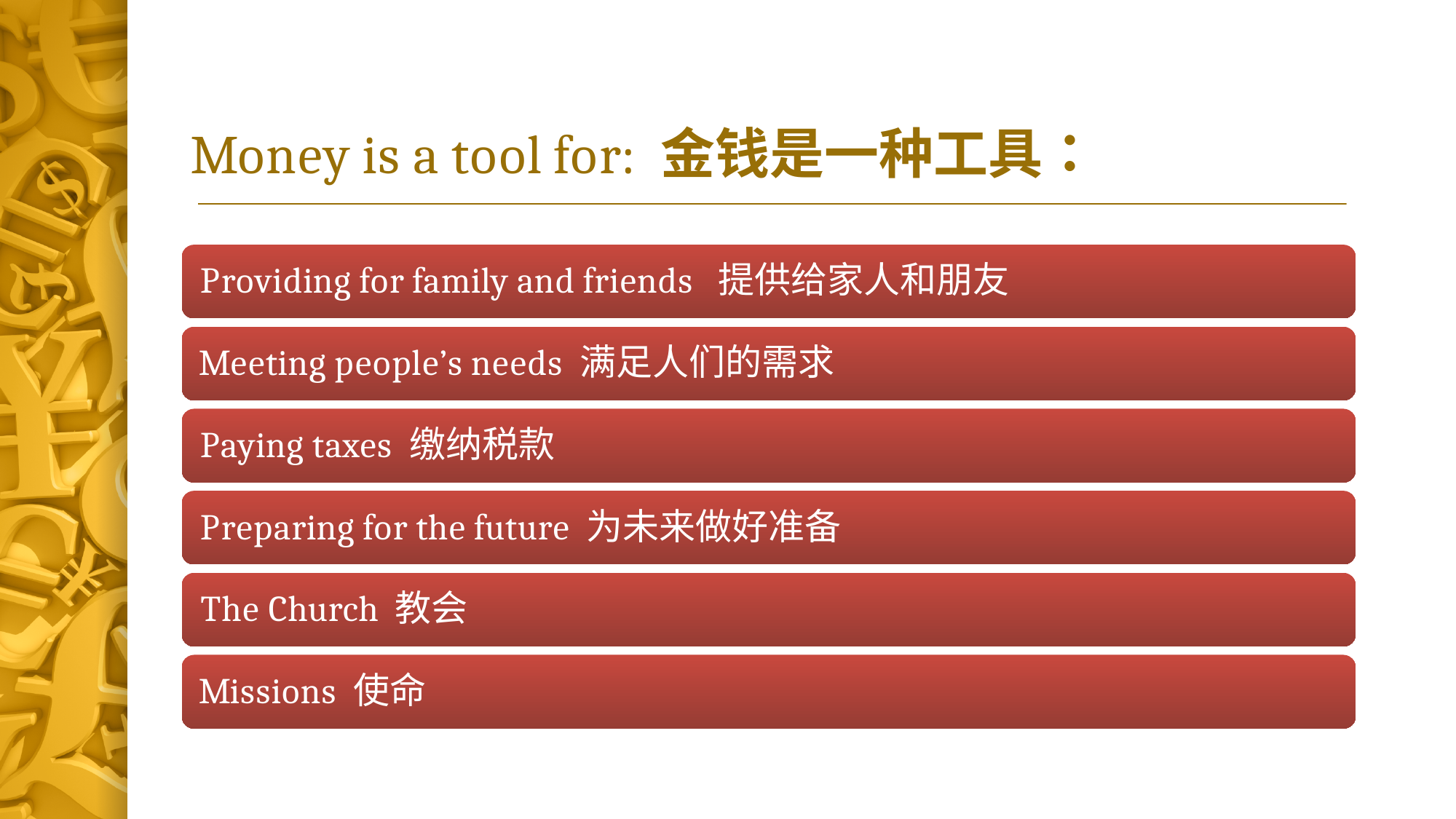

# Money is a tool for: 金钱是一种工具：
Providing for family and friends  提供给家人和朋友
Meeting people’s needs 满足人们的需求
Paying taxes 缴纳税款
Preparing for the future 为未来做好准备
The Church 教会
Missions 使命